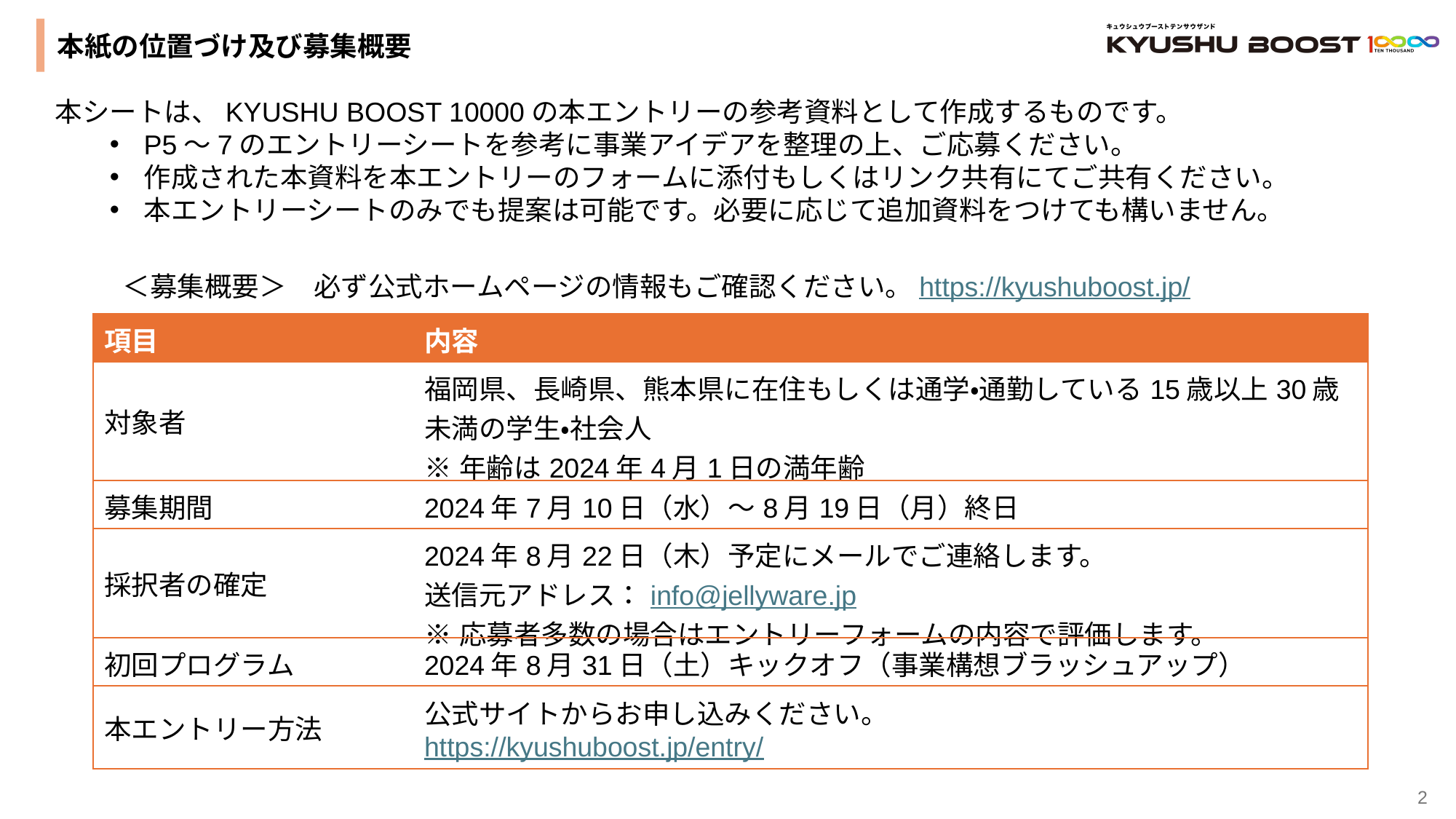

本紙の位置づけ及び募集概要
本シートは、KYUSHU BOOST 10000の本エントリーの参考資料として作成するものです。
P5〜7のエントリーシートを参考に事業アイデアを整理の上、ご応募ください。
作成された本資料を本エントリーのフォームに添付もしくはリンク共有にてご共有ください。
本エントリーシートのみでも提案は可能です。必要に応じて追加資料をつけても構いません。
＜募集概要＞　必ず公式ホームページの情報もご確認ください。https://kyushuboost.jp/
| 項目 | 内容 |
| --- | --- |
| 対象者 | 福岡県、長崎県、熊本県に在住もしくは通学・通勤している15歳以上30歳未満の学生・社会人　 ※年齢は2024年4月1日の満年齢 |
| 募集期間 | 2024年7月10日（水）〜8月19日（月）終日 |
| 採択者の確定 | 2024年8月22日（木）予定にメールでご連絡します。 送信元アドレス：info@jellyware.jp ※応募者多数の場合はエントリーフォームの内容で評価します。 |
| 初回プログラム | 2024年8月31日（土）キックオフ（事業構想ブラッシュアップ） |
| 本エントリー方法 | 公式サイトからお申し込みください。 https://kyushuboost.jp/entry/ |
2